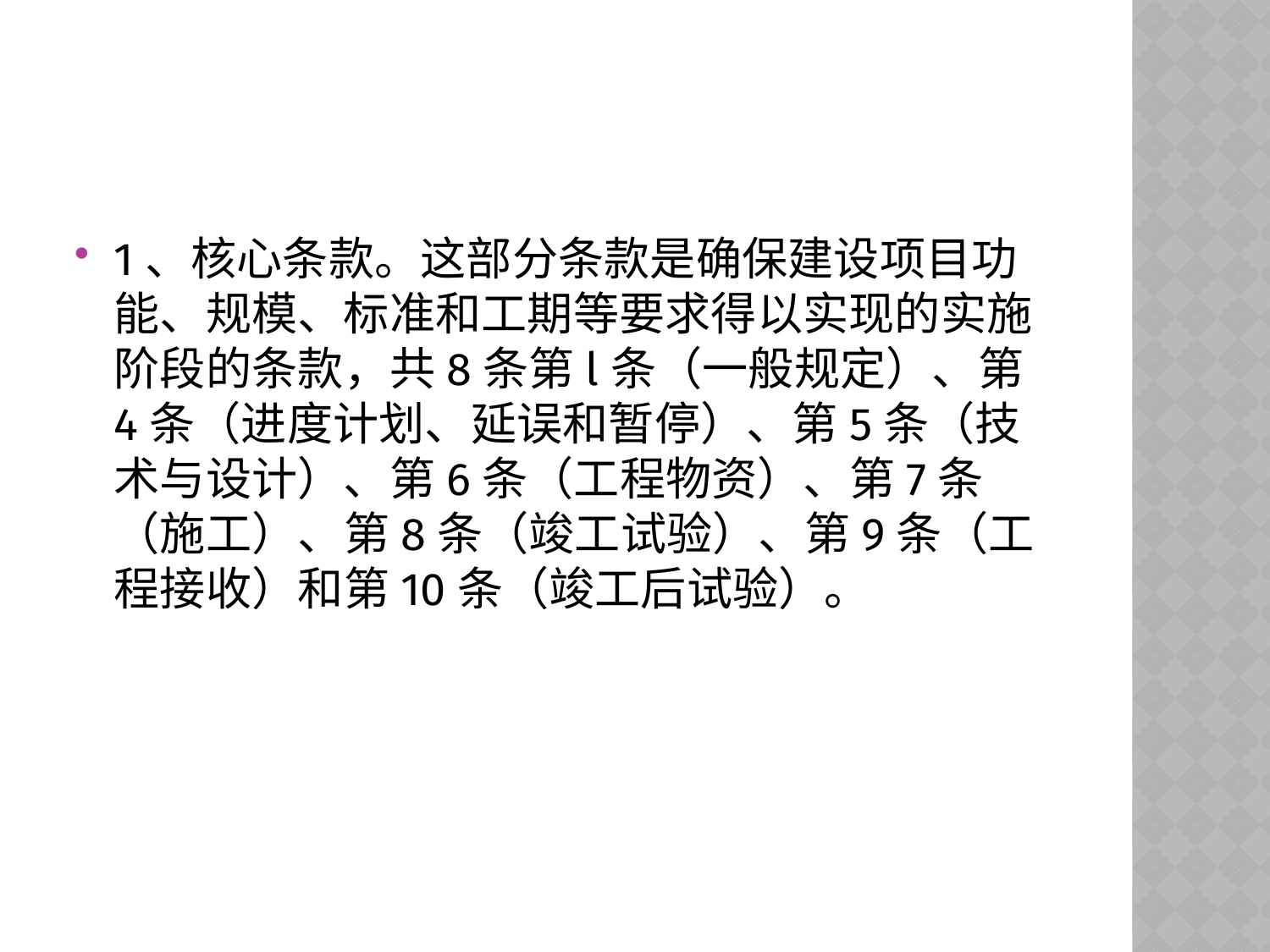

#
1、核心条款。这部分条款是确保建设项目功能、规模、标准和工期等要求得以实现的实施阶段的条款，共8条第l条（一般规定）、第4条（进度计划、延误和暂停）、第5条（技术与设计）、第6条（工程物资）、第7条（施工）、第8条（竣工试验）、第9条（工程接收）和第10条（竣工后试验）。